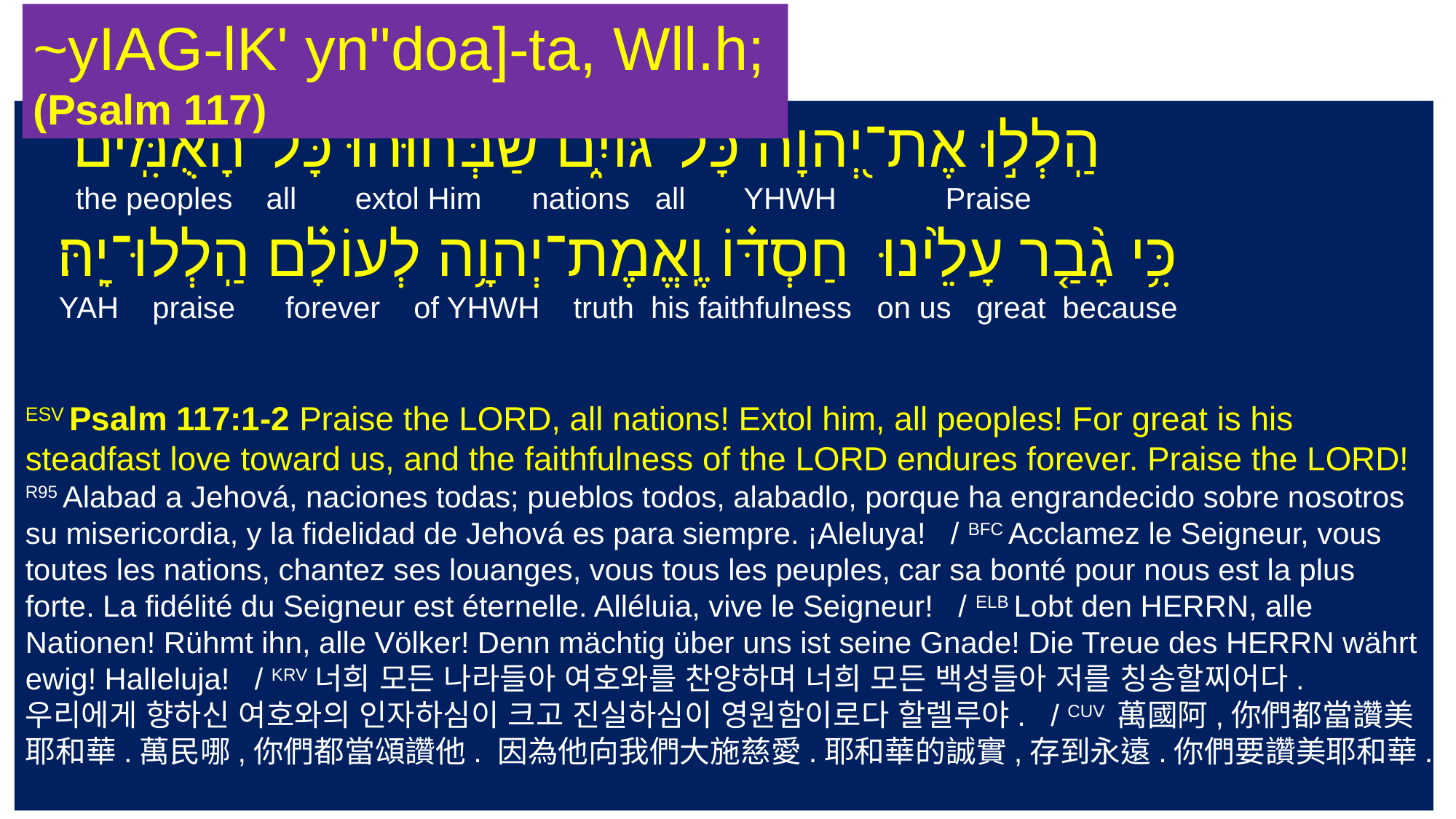

~yIAG-lK' yn"doa]-ta, Wll.h;  (Psalm 117)
   ‎הַֽלְל֣וּ אֶת־יְ֭הוָה כָּל־גּוֹיִ֑ם שַׁ֜בְּח֗וּהוּ כָּל־הָאֻמִּֽים׃
      the peoples    all       extol Him      nations   all       YHWH             Praise
   ‎ ‎כִּ֥י גָ֨בַ֤ר עָלֵ֙ינוּ  חַסְדּ֗וֹ וֶֽאֱמֶת־יְהוָ֥ה לְעוֹלָ֗ם הַֽלְלוּ־יָֽהּ׃
    YAH    praise      forever    of YHWH    truth  his faithfulness   on us   great  because

ESV Psalm 117:1-2 Praise the LORD, all nations! Extol him, all peoples! For great is his steadfast love toward us, and the faithfulness of the LORD endures forever. Praise the LORD!
R95 Alabad a Jehová, naciones todas; pueblos todos, alabadlo, porque ha engrandecido sobre nosotros su misericordia, y la fidelidad de Jehová es para siempre. ¡Aleluya!   / BFC Acclamez le Seigneur, vous toutes les nations, chantez ses louanges, vous tous les peuples, car sa bonté pour nous est la plus forte. La fidélité du Seigneur est éternelle. Alléluia, vive le Seigneur!   / ELB Lobt den HERRN, alle Nationen! Rühmt ihn, alle Völker! Denn mächtig über uns ist seine Gnade! Die Treue des HERRN währt ewig! Halleluja!   / KRV너희 모든 나라들아 여호와를 찬양하며 너희 모든 백성들아 저를 칭송할찌어다. 우리에게 향하신 여호와의 인자하심이 크고 진실하심이 영원함이로다 할렐루야.   / CUV 萬國阿,你們都當讚美耶和華.萬民哪,你們都當頌讚他. 因為他向我們大施慈愛.耶和華的誠實,存到永遠.你們要讚美耶和華.